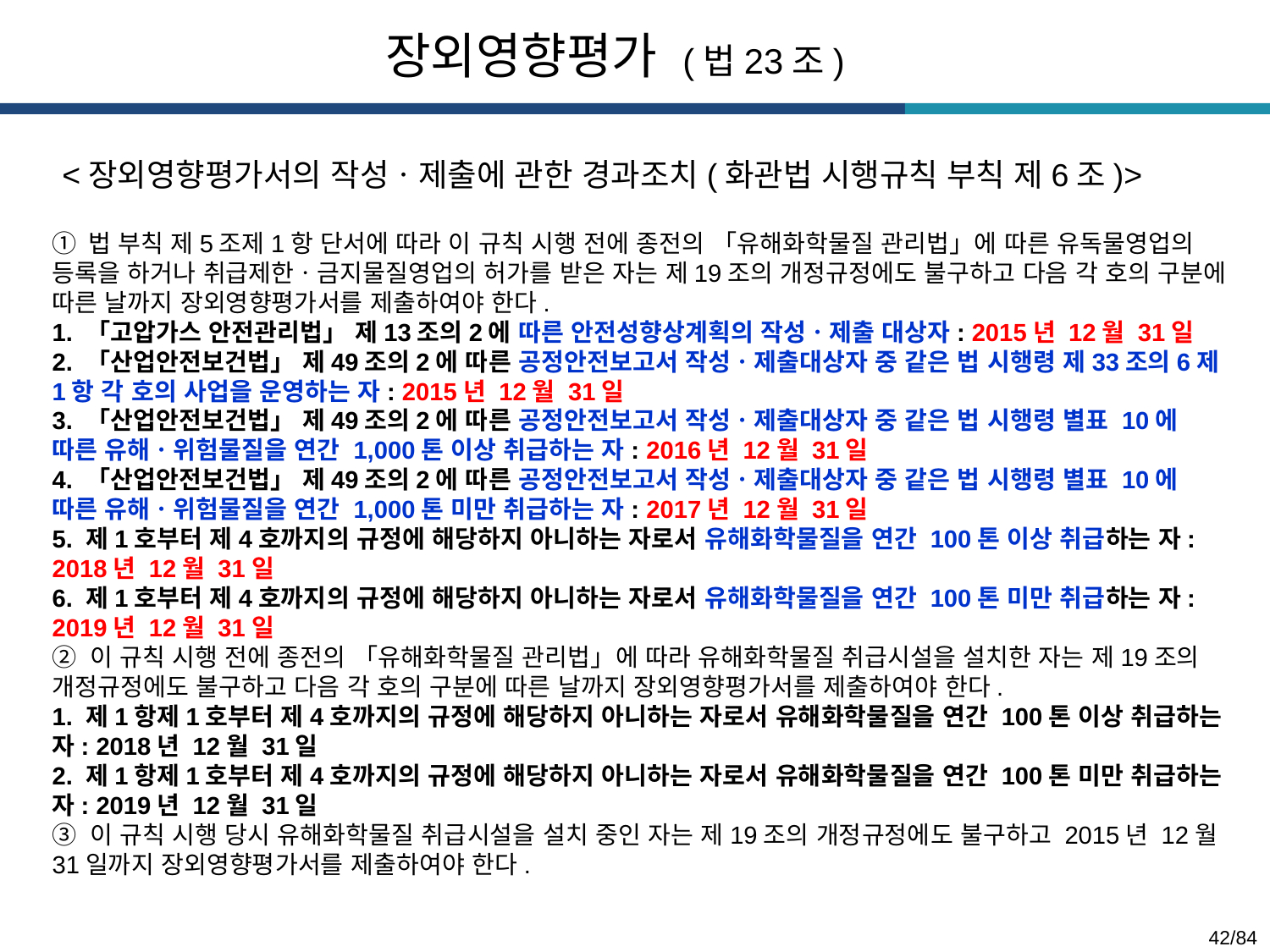

장외영향평가 (법23조)
<장외영향평가서의 작성ㆍ제출에 관한 경과조치(화관법 시행규칙 부칙 제6조)>
① 법 부칙 제5조제1항 단서에 따라 이 규칙 시행 전에 종전의 「유해화학물질 관리법」에 따른 유독물영업의 등록을 하거나 취급제한ㆍ금지물질영업의 허가를 받은 자는 제19조의 개정규정에도 불구하고 다음 각 호의 구분에 따른 날까지 장외영향평가서를 제출하여야 한다.
1. 「고압가스 안전관리법」 제13조의2에 따른 안전성향상계획의 작성ㆍ제출 대상자: 2015년 12월 31일
2. 「산업안전보건법」 제49조의2에 따른 공정안전보고서 작성ㆍ제출대상자 중 같은 법 시행령 제33조의6제1항 각 호의 사업을 운영하는 자: 2015년 12월 31일
3. 「산업안전보건법」 제49조의2에 따른 공정안전보고서 작성ㆍ제출대상자 중 같은 법 시행령 별표 10에 따른 유해ㆍ위험물질을 연간 1,000톤 이상 취급하는 자: 2016년 12월 31일
4. 「산업안전보건법」 제49조의2에 따른 공정안전보고서 작성ㆍ제출대상자 중 같은 법 시행령 별표 10에 따른 유해ㆍ위험물질을 연간 1,000톤 미만 취급하는 자: 2017년 12월 31일
5. 제1호부터 제4호까지의 규정에 해당하지 아니하는 자로서 유해화학물질을 연간 100톤 이상 취급하는 자: 2018년 12월 31일
6. 제1호부터 제4호까지의 규정에 해당하지 아니하는 자로서 유해화학물질을 연간 100톤 미만 취급하는 자: 2019년 12월 31일
② 이 규칙 시행 전에 종전의 「유해화학물질 관리법」에 따라 유해화학물질 취급시설을 설치한 자는 제19조의 개정규정에도 불구하고 다음 각 호의 구분에 따른 날까지 장외영향평가서를 제출하여야 한다.
1. 제1항제1호부터 제4호까지의 규정에 해당하지 아니하는 자로서 유해화학물질을 연간 100톤 이상 취급하는 자: 2018년 12월 31일
2. 제1항제1호부터 제4호까지의 규정에 해당하지 아니하는 자로서 유해화학물질을 연간 100톤 미만 취급하는 자: 2019년 12월 31일
③ 이 규칙 시행 당시 유해화학물질 취급시설을 설치 중인 자는 제19조의 개정규정에도 불구하고 2015년 12월 31일까지 장외영향평가서를 제출하여야 한다.